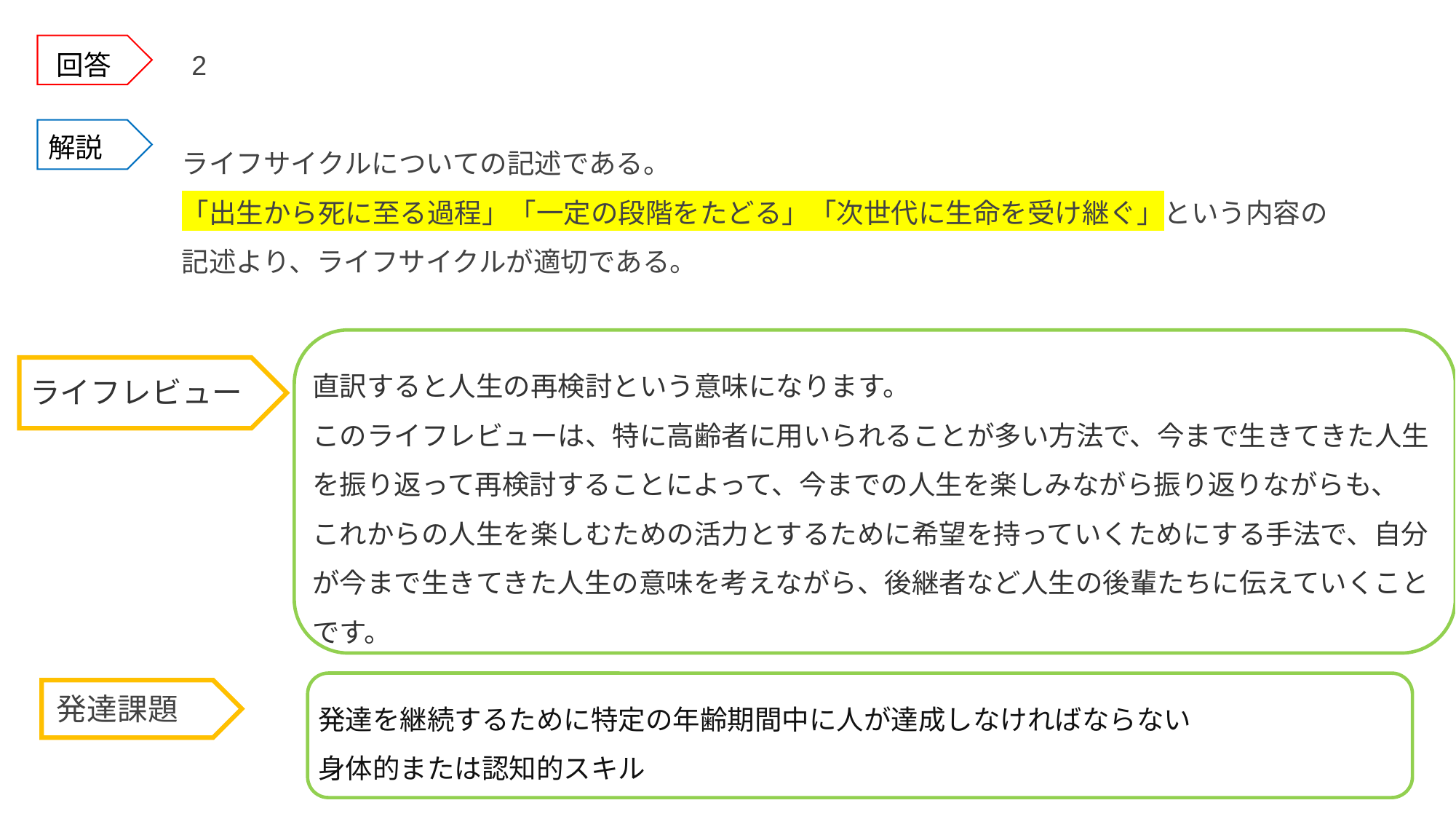

回答
2

解説
ライフサイクルについての記述である。
「出生から死に至る過程」「一定の段階をたどる」「次世代に生命を受け継ぐ」という内容の記述より、ライフサイクルが適切である。

直訳すると人生の再検討という意味になります。
このライフレビューは、特に高齢者に用いられることが多い方法で、今まで生きてきた人生を振り返って再検討することによって、今までの人生を楽しみながら振り返りながらも、
これからの人生を楽しむための活力とするために希望を持っていくためにする手法で、自分が今まで生きてきた人生の意味を考えながら、後継者など人生の後輩たちに伝えていくことです。

ライフレビュー
発達課題

発達を継続するために特定の年齢期間中に人が達成しなければならない
身体的または認知的スキル